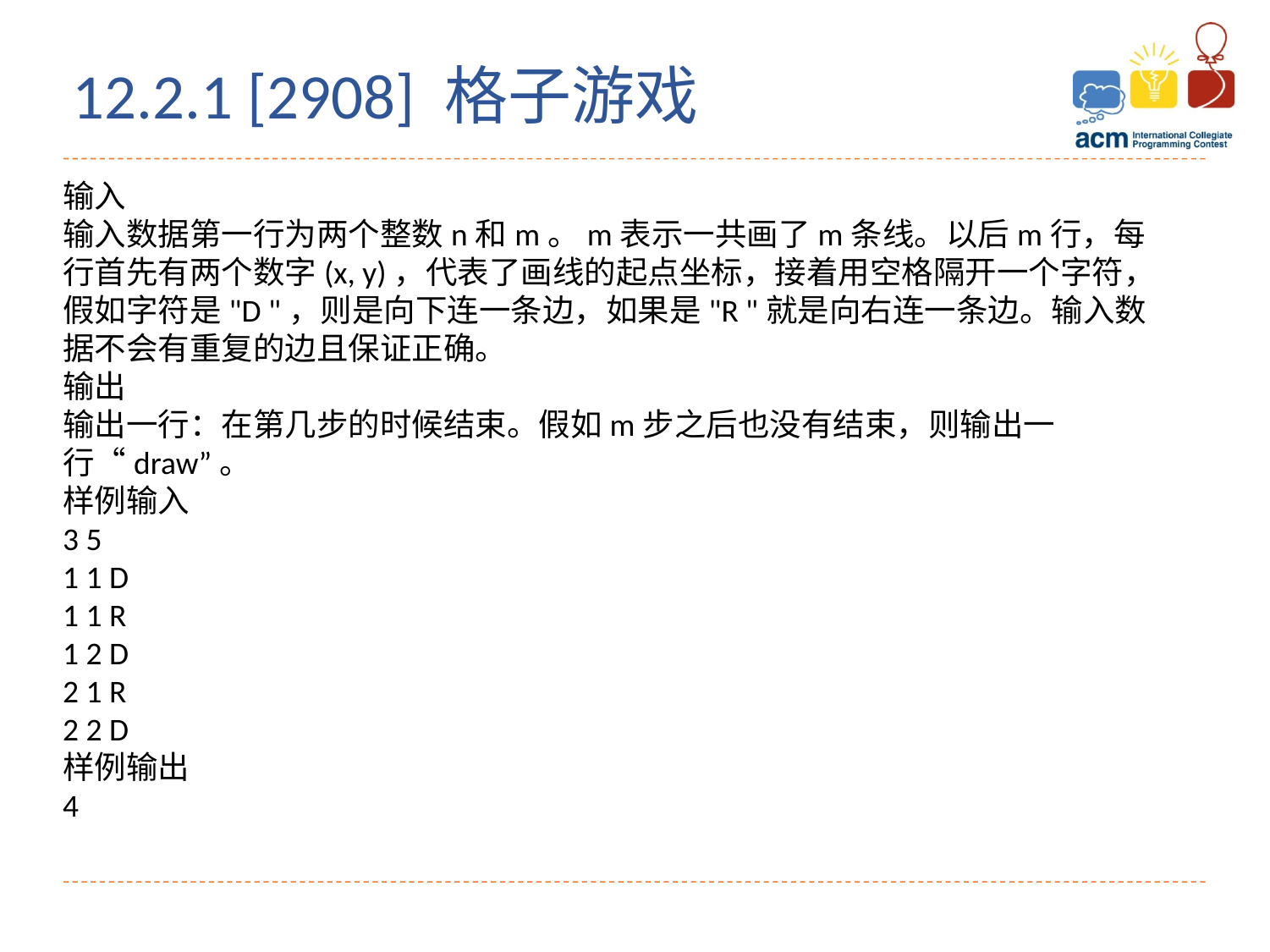

12.2.1 [2908] 格子游戏
输入
输入数据第一行为两个整数n和m。m表示一共画了m条线。以后m行，每行首先有两个数字(x, y)，代表了画线的起点坐标，接着用空格隔开一个字符，假如字符是"D "，则是向下连一条边，如果是"R "就是向右连一条边。输入数据不会有重复的边且保证正确。
输出
输出一行：在第几步的时候结束。假如m步之后也没有结束，则输出一行“draw”。
样例输入
3 5
1 1 D
1 1 R
1 2 D
2 1 R
2 2 D
样例输出
4
18